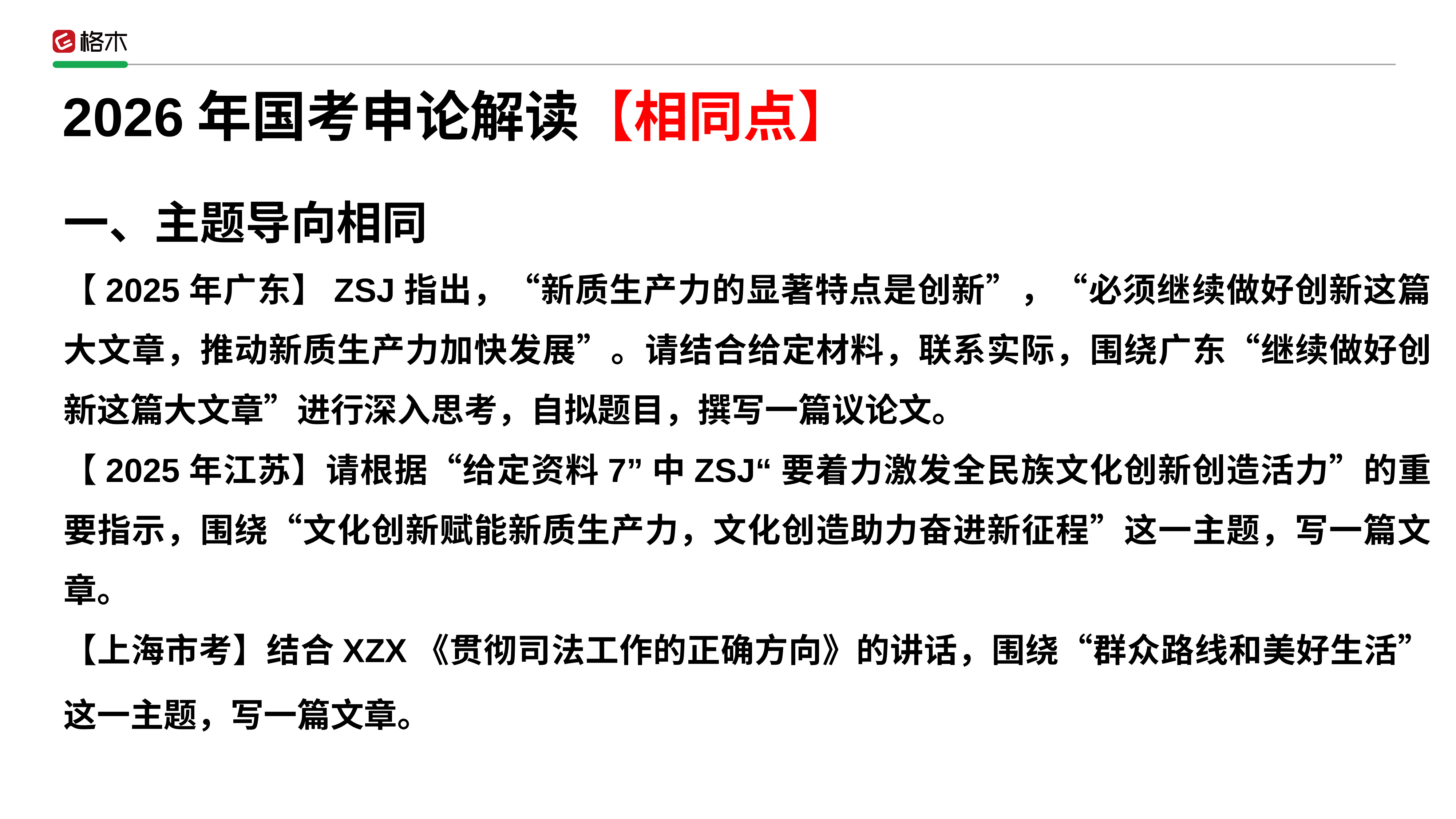

2026年国考申论解读【相同点】
一、主题导向相同
【2025年广东】ZSJ指出，“新质生产力的显著特点是创新”，“必须继续做好创新这篇大文章，推动新质生产力加快发展”。请结合给定材料，联系实际，围绕广东“继续做好创新这篇大文章”进行深入思考，自拟题目，撰写一篇议论文。
【2025年江苏】请根据“给定资料7”中ZSJ“要着力激发全民族文化创新创造活力”的重要指示，围绕“文化创新赋能新质生产力，文化创造助力奋进新征程”这一主题，写一篇文章。
【上海市考】结合XZX《贯彻司法工作的正确方向》的讲话，围绕“群众路线和美好生活”这一主题，写一篇文章。